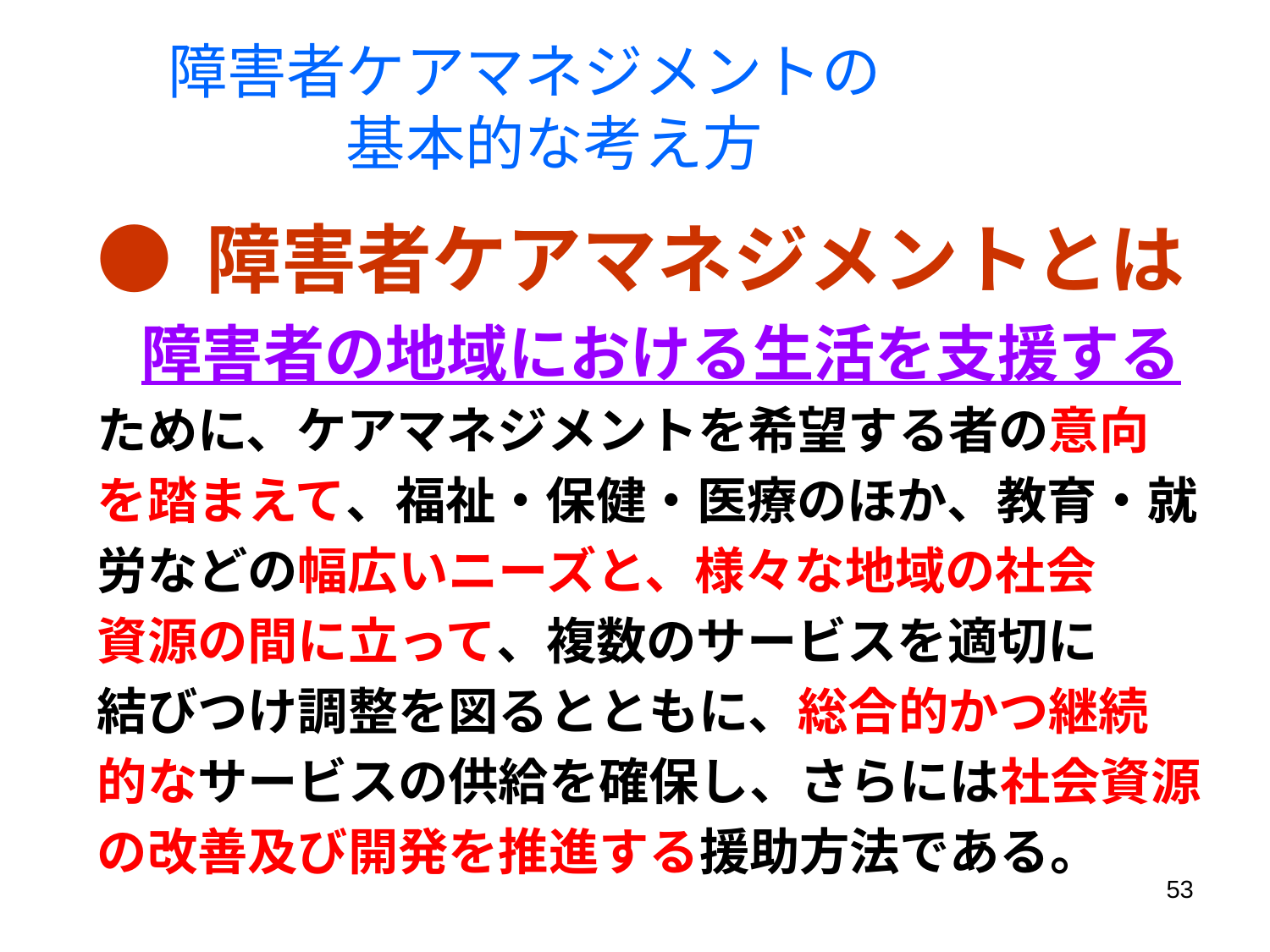

障害者ケアマネジメントの
　　　基本的な考え方
● 障害者ケアマネジメントとは
　障害者の地域における生活を支援する
ために、ケアマネジメントを希望する者の意向
を踏まえて、福祉・保健・医療のほか、教育・就
労などの幅広いニーズと、様々な地域の社会
資源の間に立って、複数のサービスを適切に
結びつけ調整を図るとともに、総合的かつ継続
的なサービスの供給を確保し、さらには社会資源
の改善及び開発を推進する援助方法である。
53